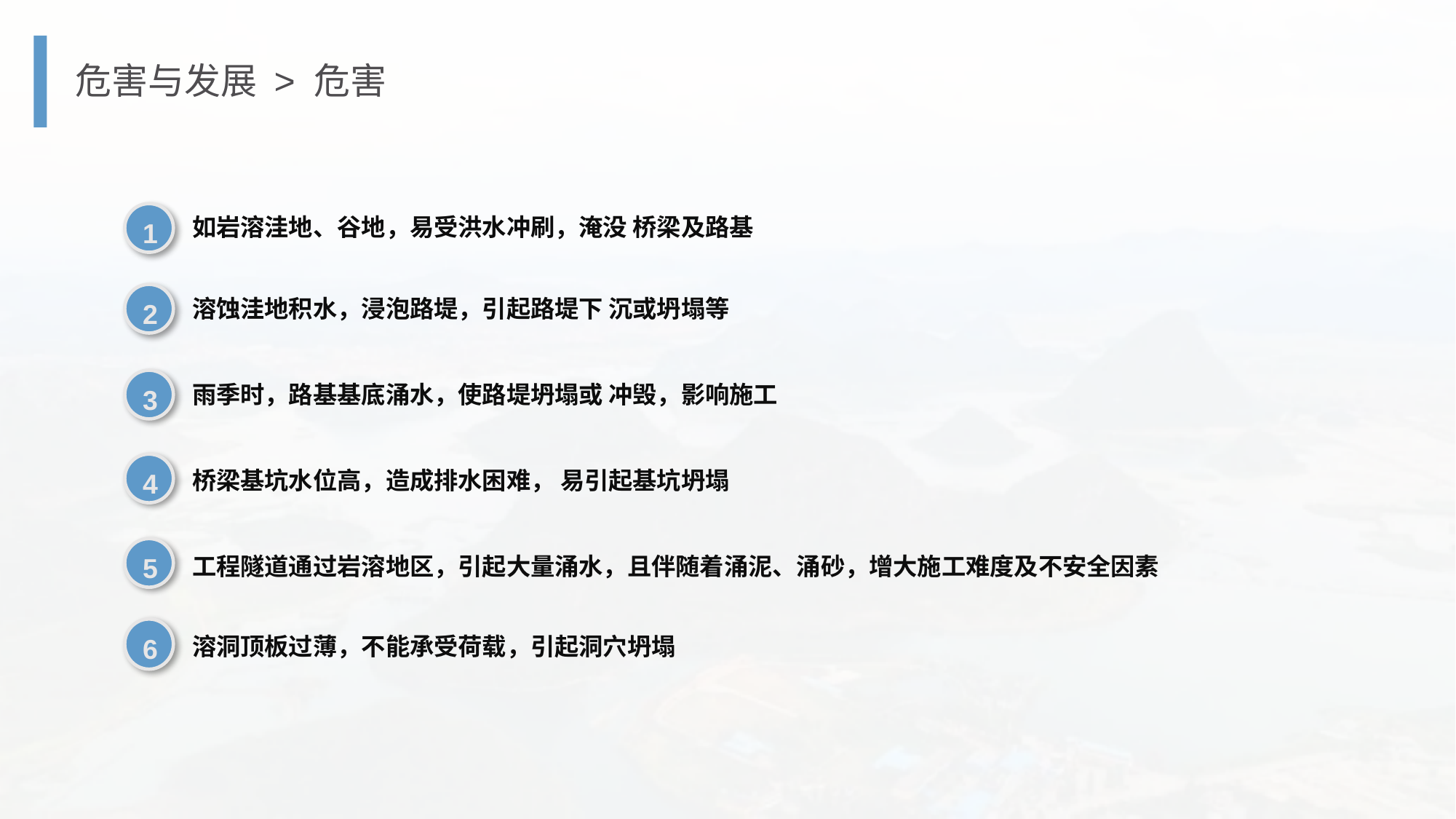

危害与发展 > 危害
1
如岩溶洼地、谷地，易受洪水冲刷，淹没 桥梁及路基
2
溶蚀洼地积水，浸泡路堤，引起路堤下 沉或坍塌等
3
雨季时，路基基底涌水，使路堤坍塌或 冲毁，影响施工
4
桥梁基坑水位高，造成排水困难， 易引起基坑坍塌
5
工程隧道通过岩溶地区，引起大量涌水，且伴随着涌泥、涌砂，增大施工难度及不安全因素
6
溶洞顶板过薄，不能承受荷载，引起洞穴坍塌